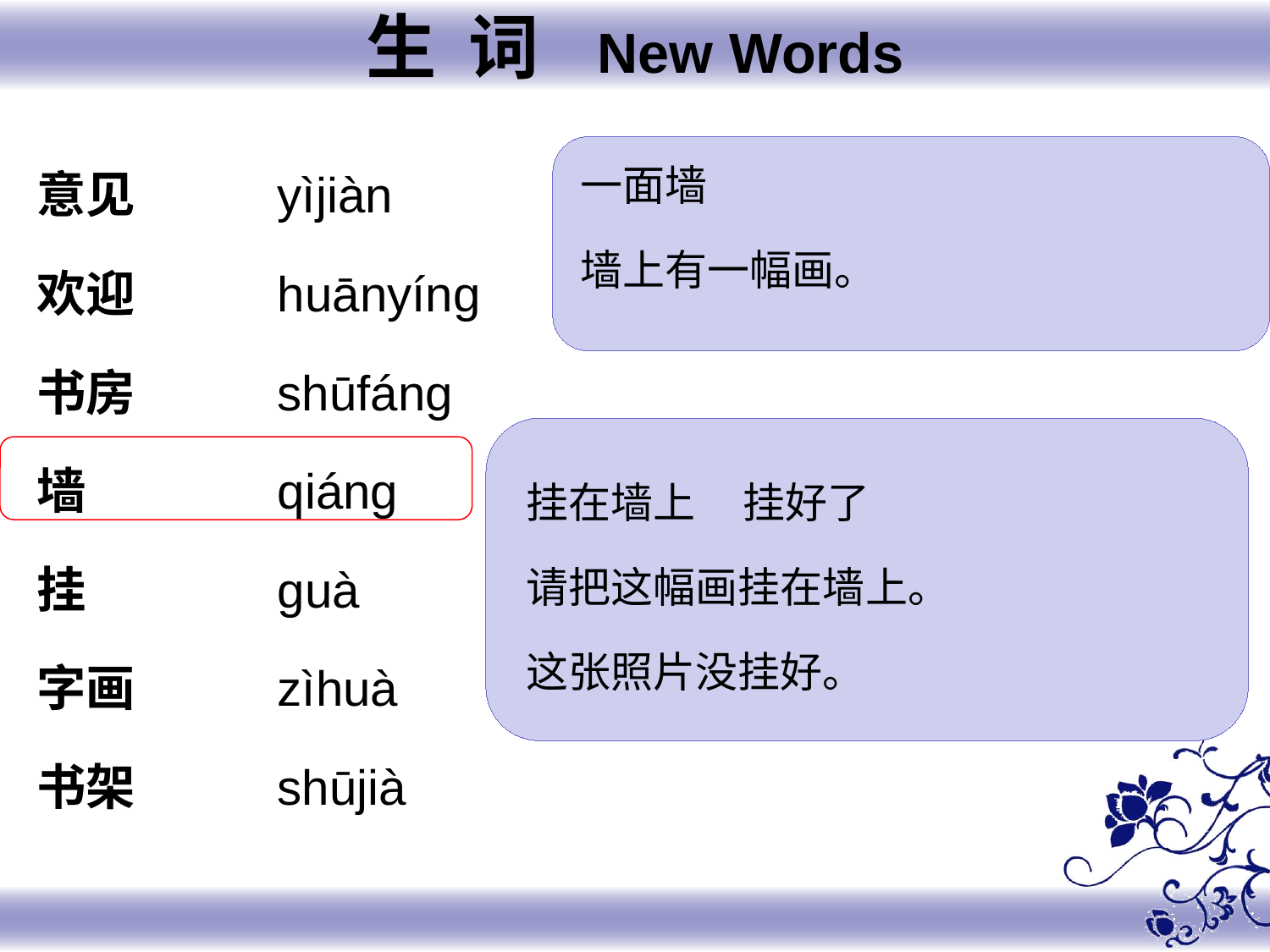

生  词   New Words
一面墙
墙上有一幅画。

yìjiàn
huānyíng
shūfáng
qiáng
guà
zìhuà
shūjià
意见
欢迎
书房
墙
挂
字画
书架

挂在墙上     挂好了
请把这幅画挂在墙上。
这张照片没挂好。